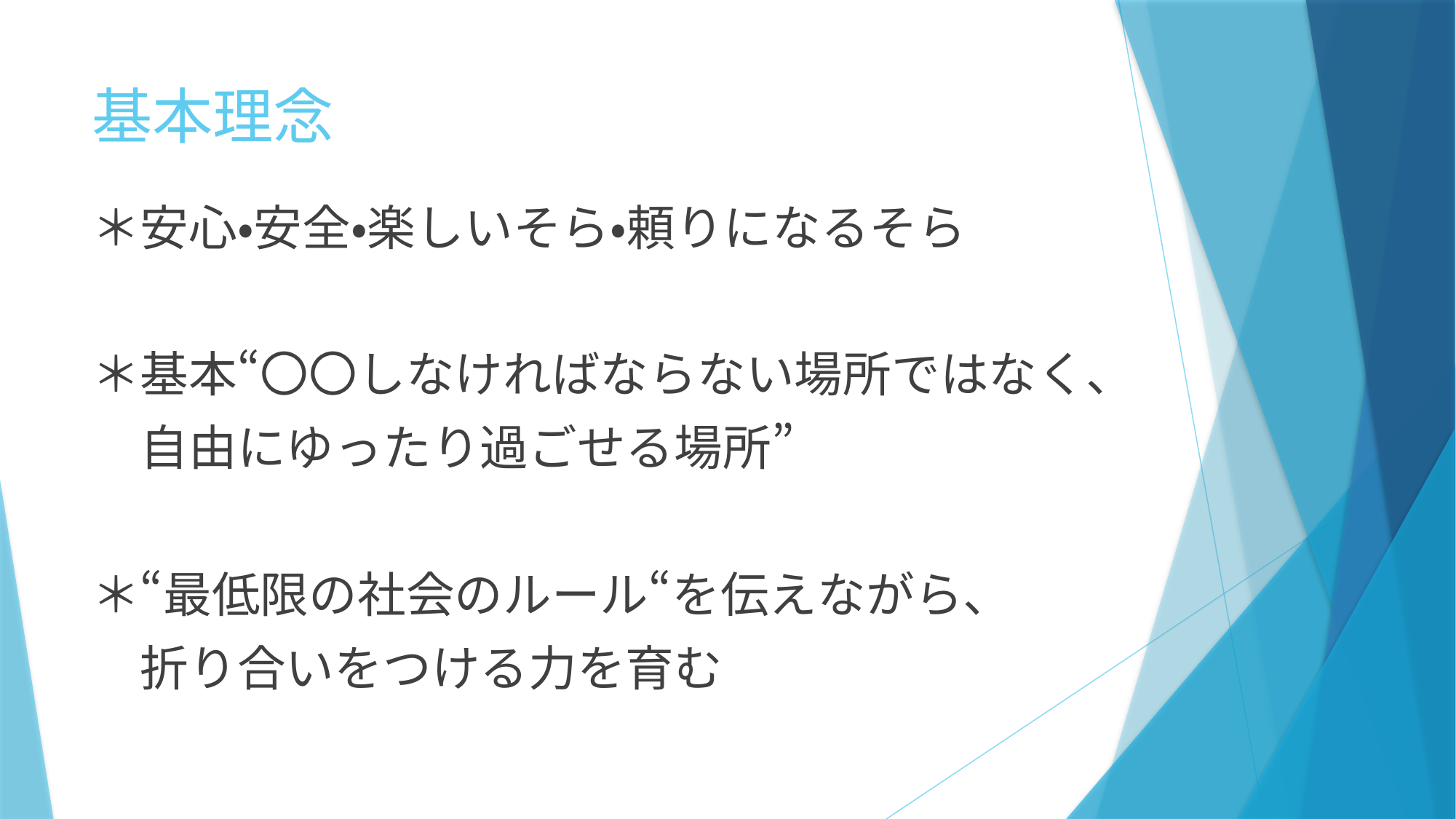

# 基本理念

＊安心・安全・楽しいそら・頼りになるそら

＊基本“〇〇しなければならない場所ではなく、
　自由にゆったり過ごせる場所”

＊“最低限の社会のルール“を伝えながら、
　折り合いをつける力を育む